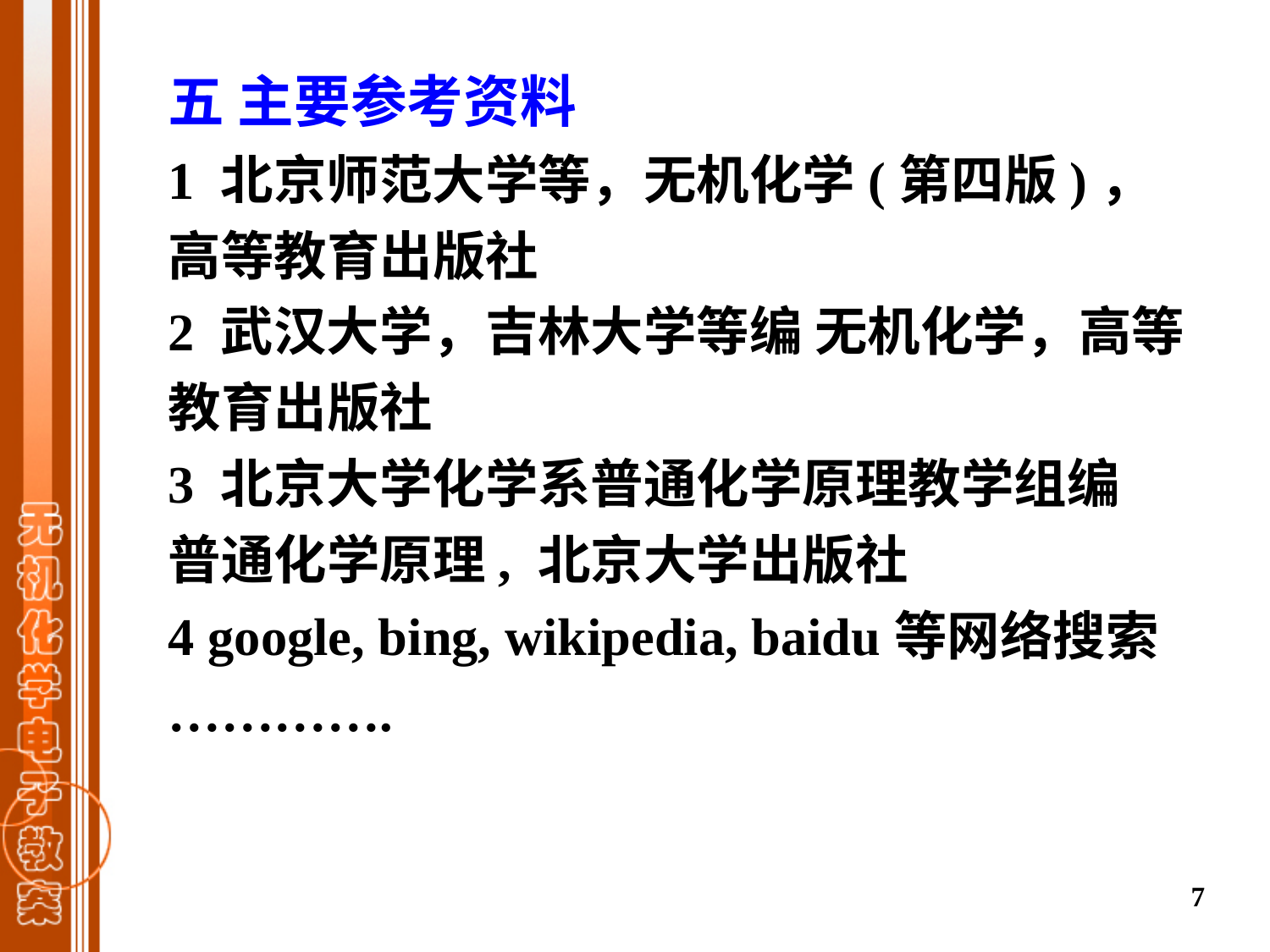

五 主要参考资料
1 北京师范大学等，无机化学(第四版)，高等教育出版社
2 武汉大学，吉林大学等编 无机化学，高等教育出版社
3 北京大学化学系普通化学原理教学组编    普通化学原理, 北京大学出版社
4 google, bing, wikipedia, baidu等网络搜索
………….
7